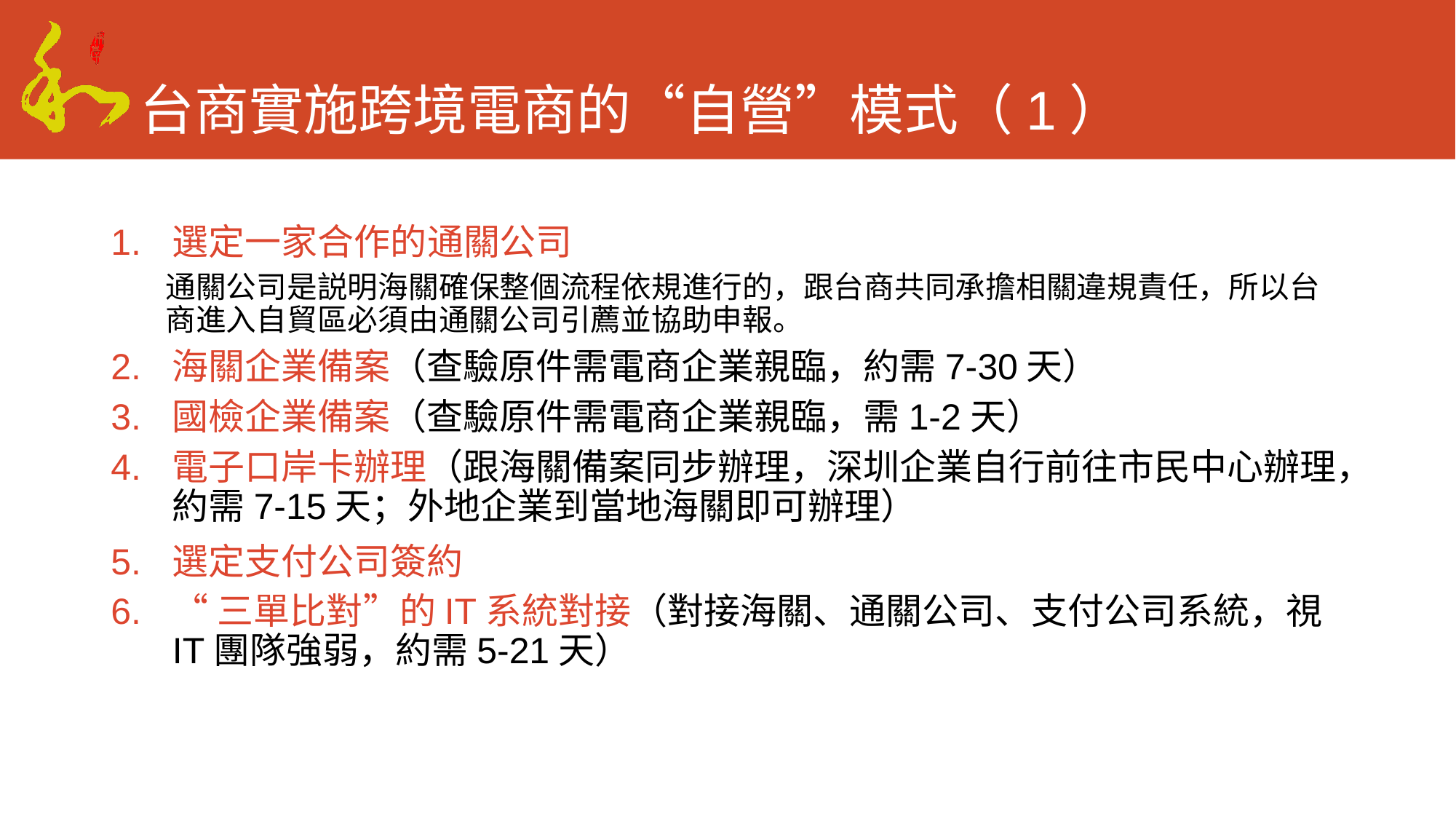

# 台商實施跨境電商的“自營”模式（1）
選定一家合作的通關公司
通關公司是説明海關確保整個流程依規進行的，跟台商共同承擔相關違規責任，所以台商進入自貿區必須由通關公司引薦並協助申報。
海關企業備案（查驗原件需電商企業親臨，約需7-30天）
國檢企業備案（查驗原件需電商企業親臨，需1-2天）
電子口岸卡辦理（跟海關備案同步辦理，深圳企業自行前往市民中心辦理，約需7-15天；外地企業到當地海關即可辦理）
選定支付公司簽約
“三單比對”的IT系統對接（對接海關、通關公司、支付公司系統，視IT團隊強弱，約需5-21天）